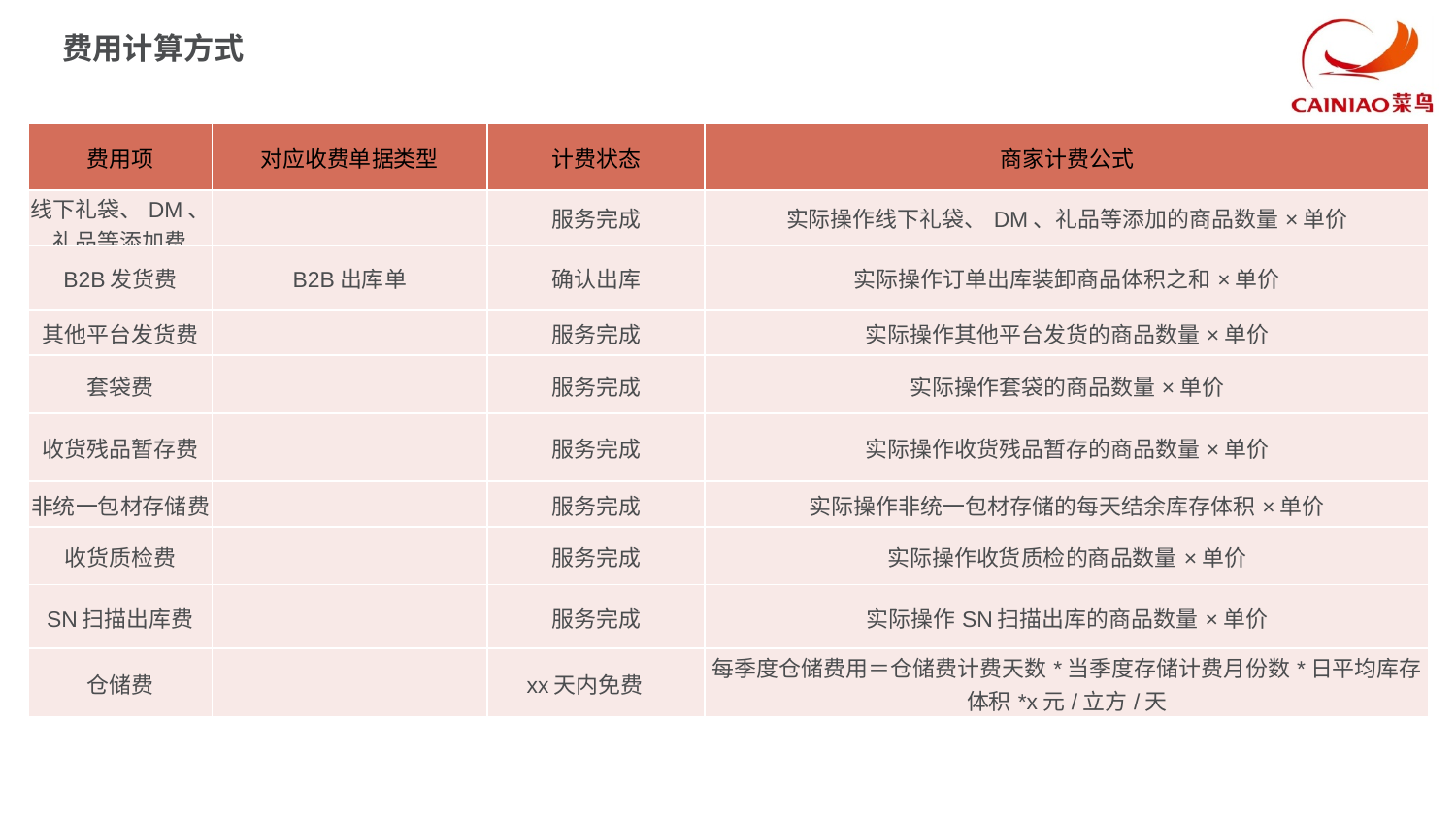

费用计算方式
| 费用项 | 对应收费单据类型 | 计费状态 | 商家计费公式 |
| --- | --- | --- | --- |
| 线下礼袋、DM、礼品等添加费 |  | 服务完成 | 实际操作线下礼袋、DM、礼品等添加的商品数量×单价 |
| B2B发货费 | B2B出库单 | 确认出库 | 实际操作订单出库装卸商品体积之和×单价 |
| 其他平台发货费 |  | 服务完成 | 实际操作其他平台发货的商品数量×单价 |
| 套袋费 |  | 服务完成 | 实际操作套袋的商品数量×单价 |
| 收货残品暂存费 |  | 服务完成 | 实际操作收货残品暂存的商品数量×单价 |
| 非统一包材存储费 |  | 服务完成 | 实际操作非统一包材存储的每天结余库存体积×单价 |
| 收货质检费 |  | 服务完成 | 实际操作收货质检的商品数量×单价 |
| SN扫描出库费 |  | 服务完成 | 实际操作SN扫描出库的商品数量×单价 |
| 仓储费 |  | xx天内免费 | 每季度仓储费用＝仓储费计费天数\*当季度存储计费月份数\*日平均库存体积\*x元/立方/天 |